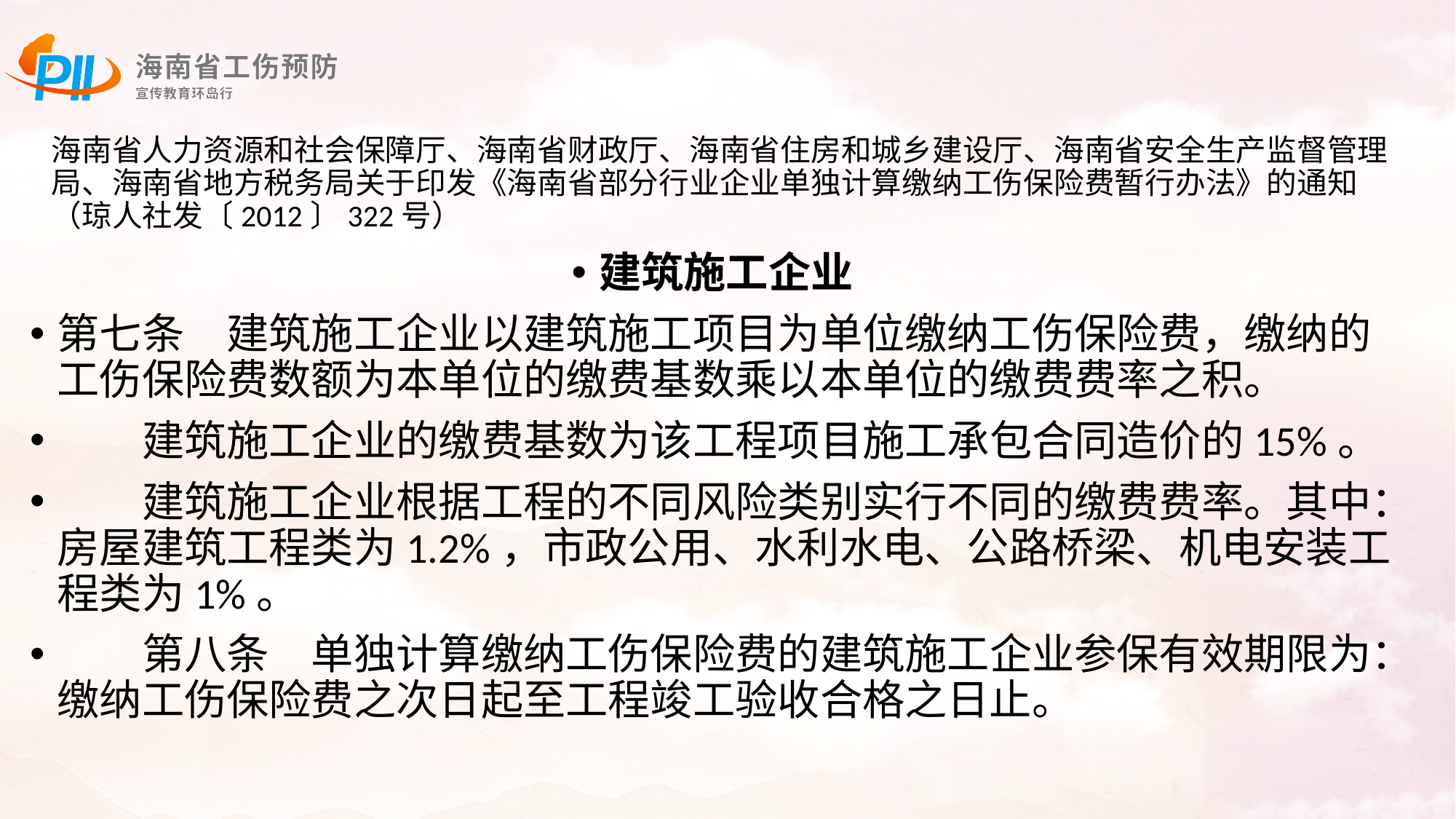

# 海南省人力资源和社会保障厅、海南省财政厅、海南省住房和城乡建设厅、海南省安全生产监督管理局、海南省地方税务局关于印发《海南省部分行业企业单独计算缴纳工伤保险费暂行办法》的通知（琼人社发〔2012〕322号）
建筑施工企业
第七条　建筑施工企业以建筑施工项目为单位缴纳工伤保险费，缴纳的工伤保险费数额为本单位的缴费基数乘以本单位的缴费费率之积。
　　建筑施工企业的缴费基数为该工程项目施工承包合同造价的15%。
　　建筑施工企业根据工程的不同风险类别实行不同的缴费费率。其中：房屋建筑工程类为1.2%，市政公用、水利水电、公路桥梁、机电安装工程类为1%。
　　第八条　单独计算缴纳工伤保险费的建筑施工企业参保有效期限为：缴纳工伤保险费之次日起至工程竣工验收合格之日止。